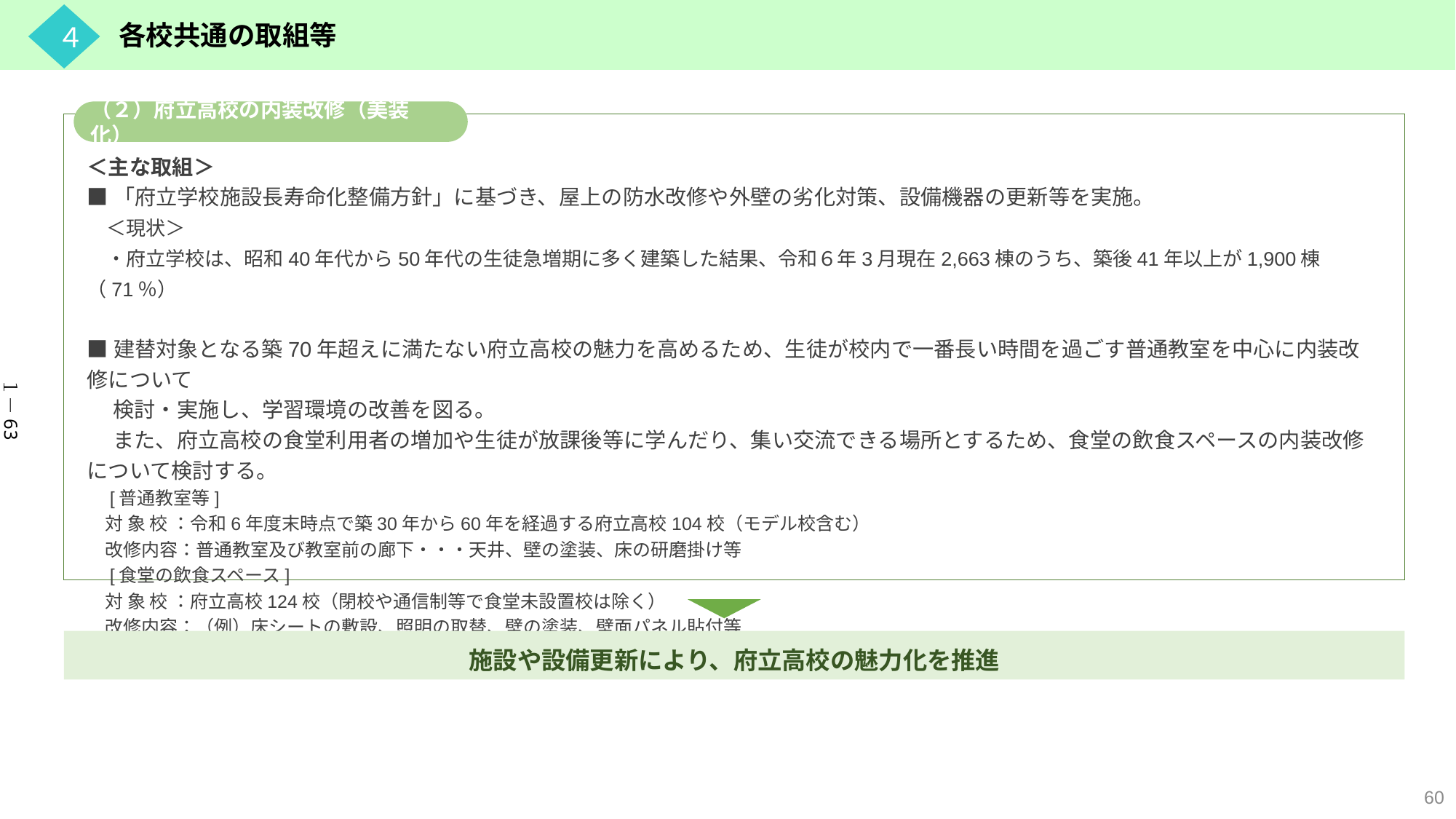

４
各校共通の取組等
（２）府立高校の内装改修（美装化）

＜主な取組＞
■「府立学校施設長寿命化整備方針」に基づき、屋上の防水改修や外壁の劣化対策、設備機器の更新等を実施。
　＜現状＞
　・府立学校は、昭和40年代から50年代の生徒急増期に多く建築した結果、令和６年3月現在2,663棟のうち、築後41年以上が1,900棟（71％）

■建替対象となる築70年超えに満たない府立高校の魅力を高めるため、生徒が校内で一番長い時間を過ごす普通教室を中心に内装改修について
　 検討・実施し、学習環境の改善を図る。
　 また、府立高校の食堂利用者の増加や生徒が放課後等に学んだり、集い交流できる場所とするため、食堂の飲食スペースの内装改修について検討する。
　[普通教室等]
　対 象 校 ：令和6年度末時点で築30年から60年を経過する府立高校104校（モデル校含む）
　改修内容：普通教室及び教室前の廊下・・・天井、壁の塗装、床の研磨掛け等
　[食堂の飲食スペース]
　対 象 校 ：府立高校124校（閉校や通信制等で食堂未設置校は除く）
　改修内容：（例）床シートの敷設、照明の取替、壁の塗装、壁面パネル貼付等
１－63

施設や設備更新により、府立高校の魅力化を推進
60